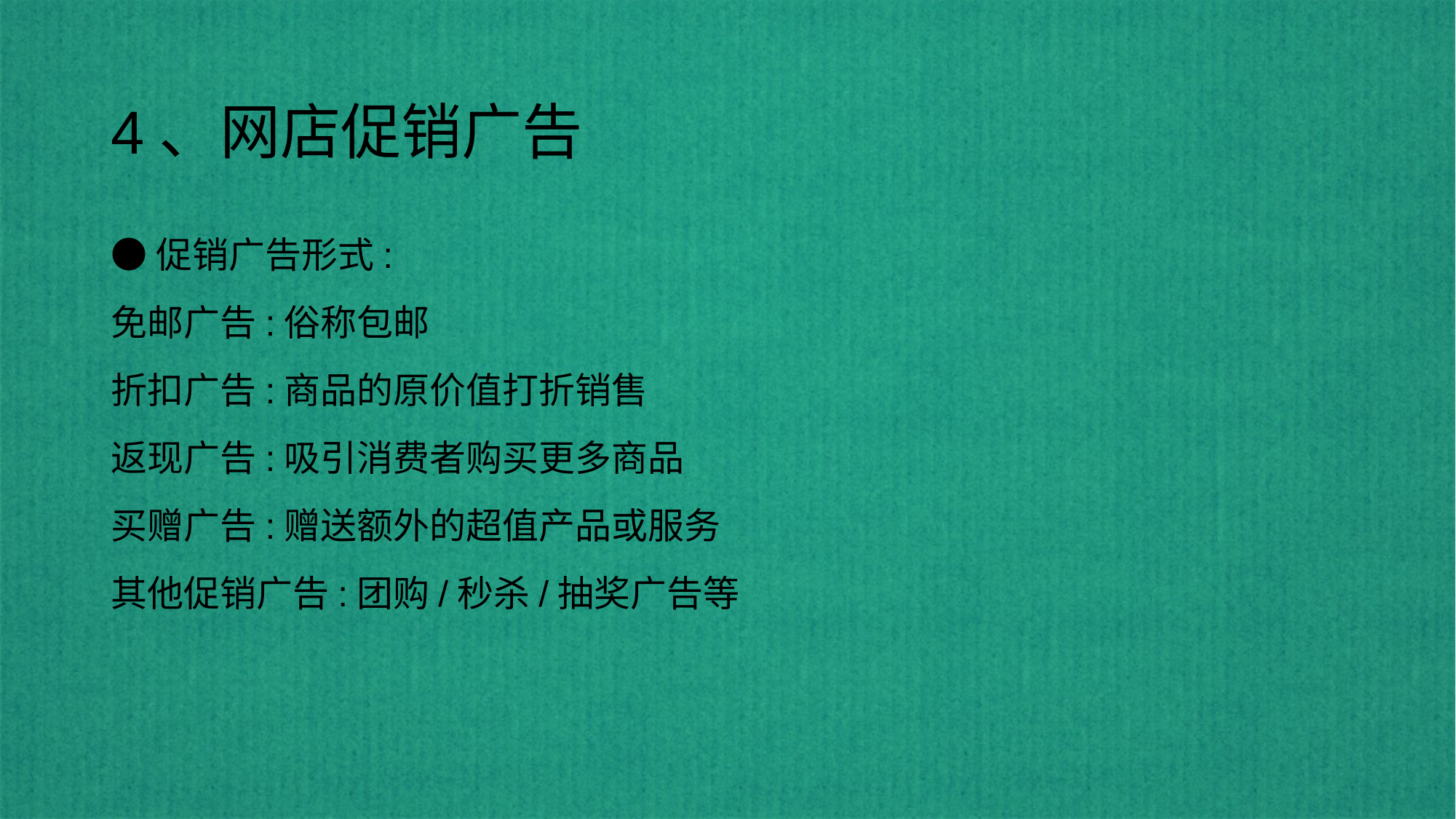

# 4、网店促销广告
●促销广告形式:
免邮广告:俗称包邮
折扣广告:商品的原价值打折销售
返现广告:吸引消费者购买更多商品
买赠广告:赠送额外的超值产品或服务
其他促销广告:团购/秒杀/抽奖广告等